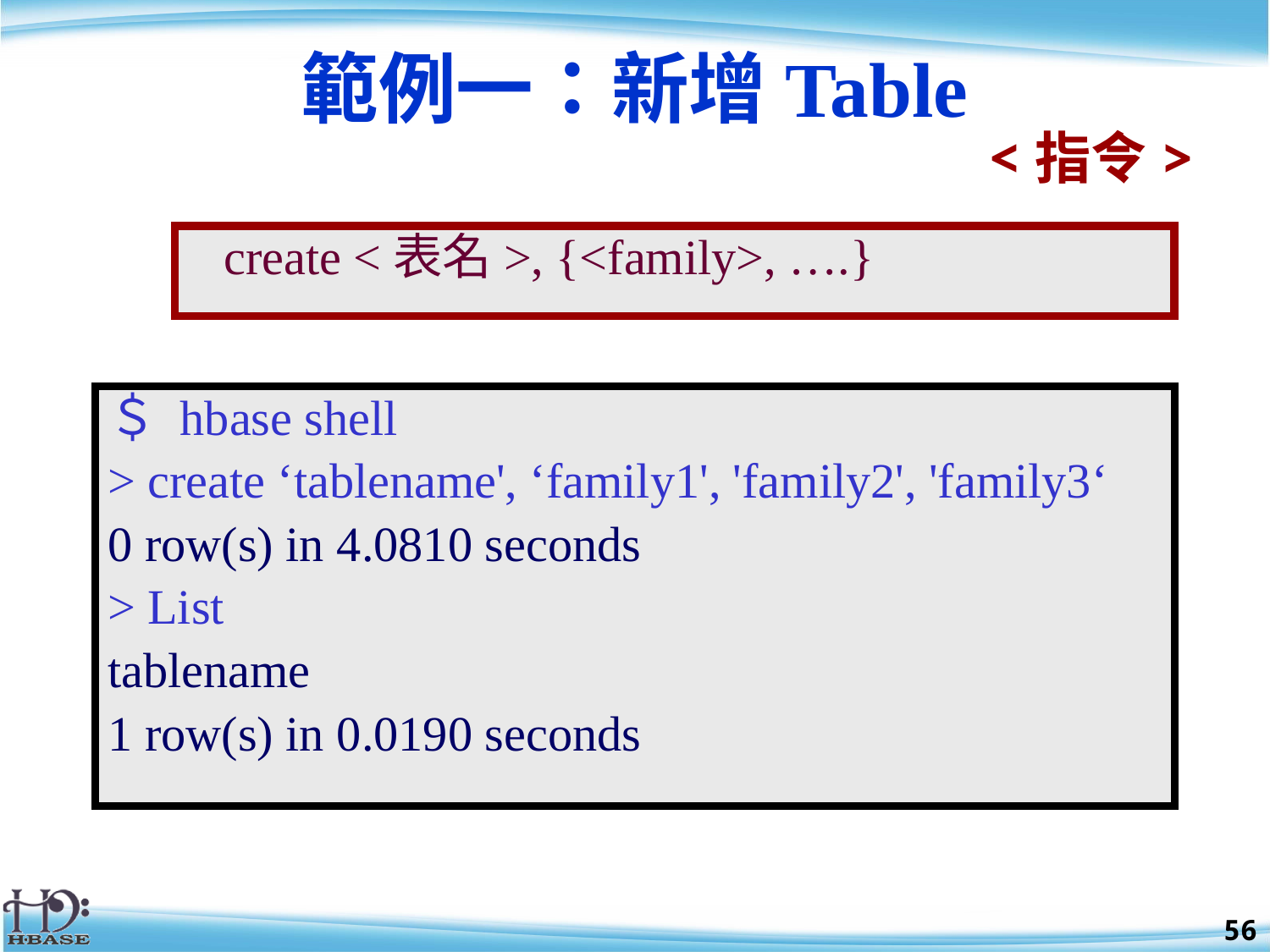

# 範例一：新增Table
<指令>
   create <表名>, {<family>, ….}
＄ hbase shell
> create ‘tablename', ‘family1', 'family2', 'family3‘
0 row(s) in 4.0810 seconds
> List
tablename
1 row(s) in 0.0190 seconds
56